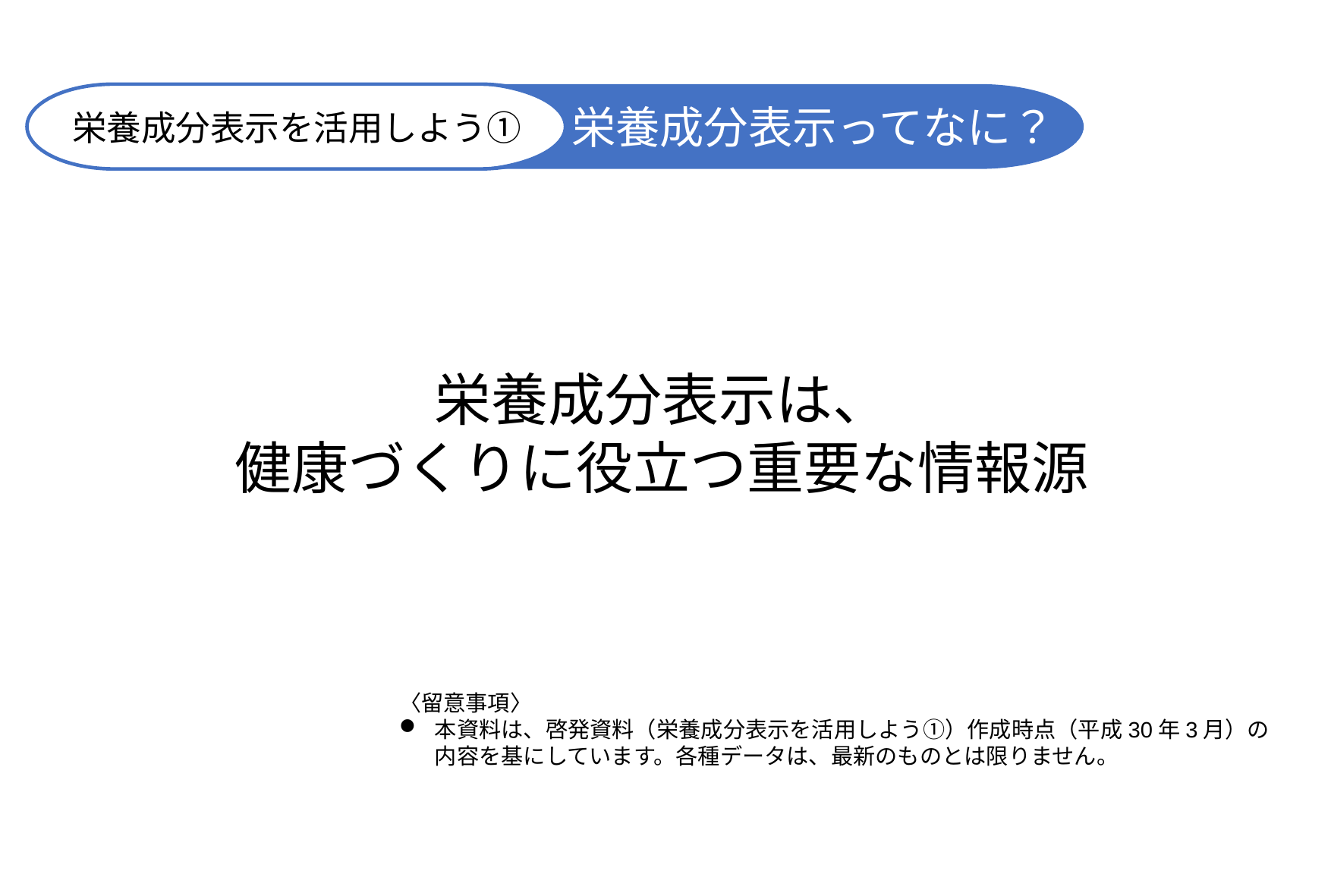

栄養成分表示を活用しよう①

栄養成分表示ってなに？
栄養成分表示は、
健康づくりに役立つ重要な情報源
〈留意事項〉
本資料は、啓発資料（栄養成分表示を活用しよう①）作成時点（平成30年3月）の内容を基にしています。各種データは、最新のものとは限りません。